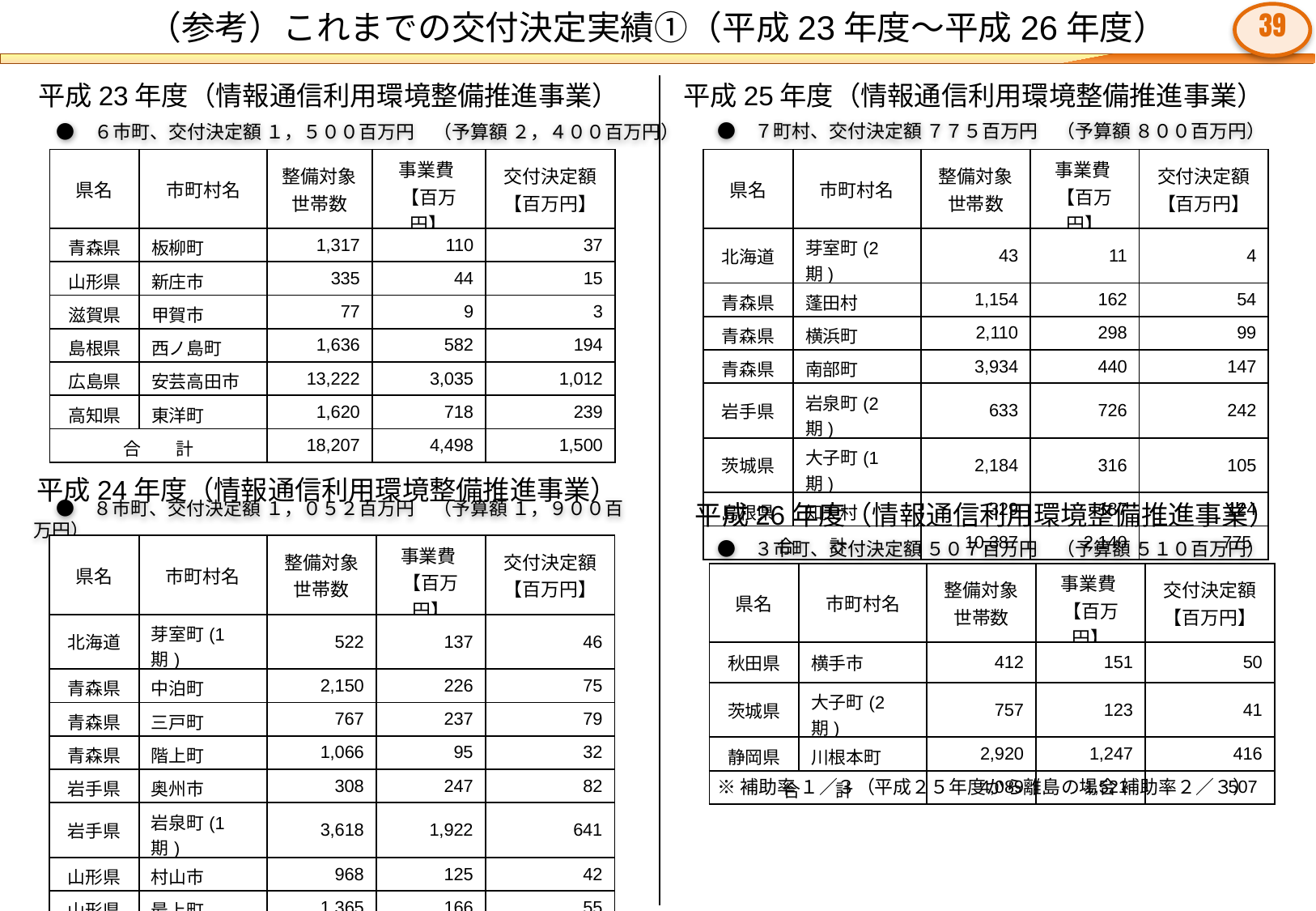

（参考）これまでの交付決定実績①（平成23年度～平成26年度）
39

　　平成23年度（情報通信利用環境整備推進事業）

　 平成25年度（情報通信利用環境整備推進事業）

　　●　７町村、交付決定額 ７７５百万円　（予算額 ８００百万円）
　 ●　６市町、交付決定額 １，５００百万円　（予算額 ２，４００百万円）
| 県名 | 市町村名 | 整備対象 世帯数 | 事業費 【百万円】 | 交付決定額 【百万円】 |
| --- | --- | --- | --- | --- |
| 北海道 | 芽室町(2期) | 43 | 11 | 4 |
| 青森県 | 蓬田村 | 1,154 | 162 | 54 |
| 青森県 | 横浜町 | 2,110 | 298 | 99 |
| 青森県 | 南部町 | 3,934 | 440 | 147 |
| 岩手県 | 岩泉町(2期) | 633 | 726 | 242 |
| 茨城県 | 大子町(1期) | 2,184 | 316 | 105 |
| 島根県 | 知夫村 | 329 | 187 | 124 |
| 合　　計 |  | 10,387 | 2,140 | 775 |
| 県名 | 市町村名 | 整備対象 世帯数 | 事業費 【百万円】 | 交付決定額 【百万円】 |
| --- | --- | --- | --- | --- |
| 青森県 | 板柳町 | 1,317 | 110 | 37 |
| 山形県 | 新庄市 | 335 | 44 | 15 |
| 滋賀県 | 甲賀市 | 77 | 9 | 3 |
| 島根県 | 西ノ島町 | 1,636 | 582 | 194 |
| 広島県 | 安芸高田市 | 13,222 | 3,035 | 1,012 |
| 高知県 | 東洋町 | 1,620 | 718 | 239 |
| 合　　計 |  | 18,207 | 4,498 | 1,500 |
　　平成24年度（情報通信利用環境整備推進事業）
　　平成26年度（情報通信利用環境整備推進事業）

　 ●　８市町、交付決定額 １，０５２百万円　（予算額 １，９００百万円）
 　●　３市町、交付決定額 ５０７百万円　（予算額 ５１０百万円）
| 県名 | 市町村名 | 整備対象 世帯数 | 事業費 【百万円】 | 交付決定額 【百万円】 |
| --- | --- | --- | --- | --- |
| 北海道 | 芽室町(1期) | 522 | 137 | 46 |
| 青森県 | 中泊町 | 2,150 | 226 | 75 |
| 青森県 | 三戸町 | 767 | 237 | 79 |
| 青森県 | 階上町 | 1,066 | 95 | 32 |
| 岩手県 | 奥州市 | 308 | 247 | 82 |
| 岩手県 | 岩泉町(1期) | 3,618 | 1,922 | 641 |
| 山形県 | 村山市 | 968 | 125 | 42 |
| 山形県 | 最上町 | 1,365 | 166 | 55 |
| 合　　計 |  | 10,764 | 3,155 | 1,052 |
| 県名 | 市町村名 | 整備対象 世帯数 | 事業費 【百万円】 | 交付決定額 【百万円】 |
| --- | --- | --- | --- | --- |
| 秋田県 | 横手市 | 412 | 151 | 50 |
| 茨城県 | 大子町(2期) | 757 | 123 | 41 |
| 静岡県 | 川根本町 | 2,920 | 1,247 | 416 |
| 合　　計 |  | 4,089 | 1,521 | 507 |
※補助率 １／３（平成２５年度から離島の場合 補助率２／３）